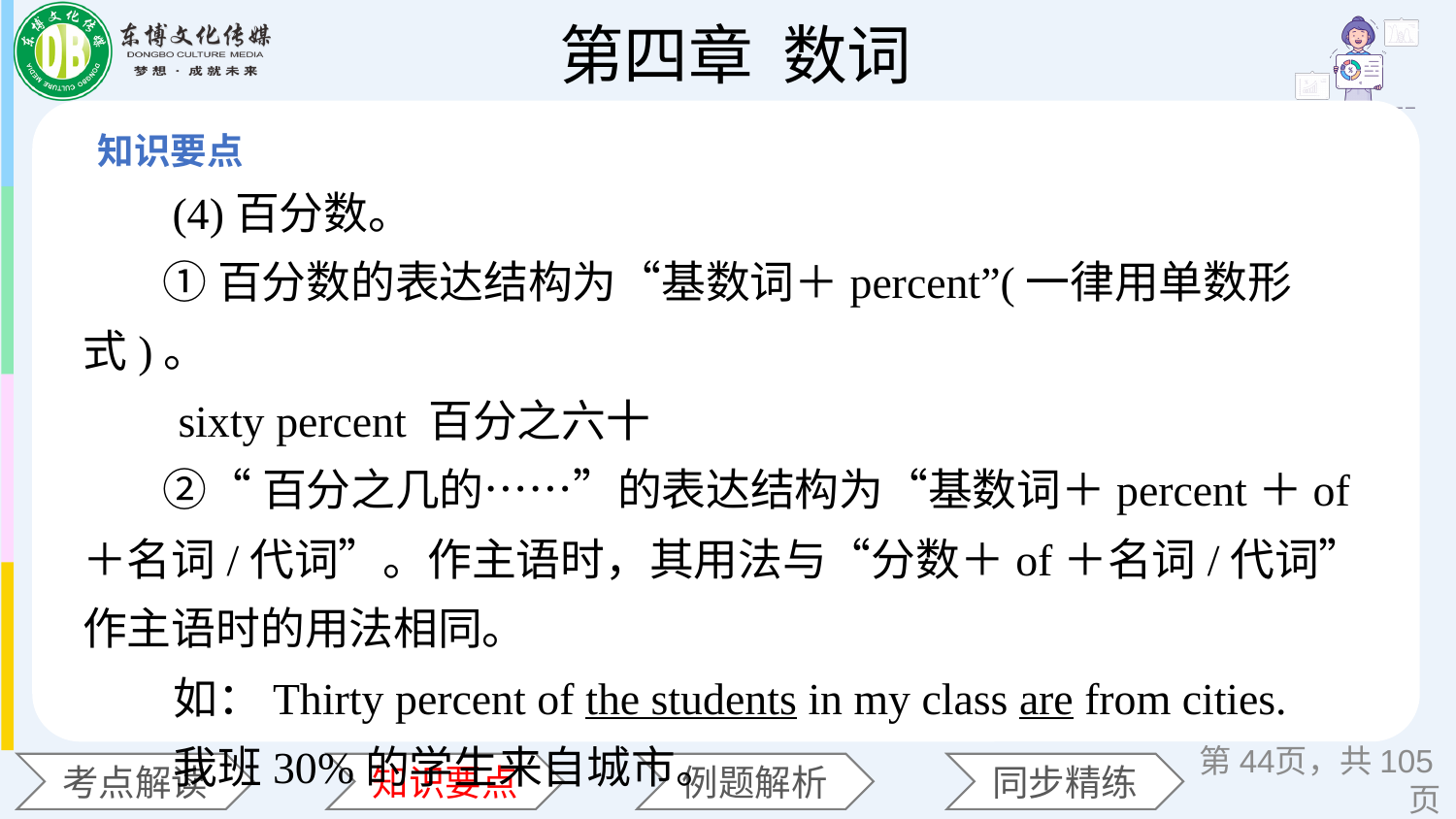

(4)百分数。
        ①百分数的表达结构为“基数词＋percent”(一律用单数形式)。
  sixty percent 百分之六十
        ②“百分之几的……”的表达结构为“基数词＋percent＋of＋名词/代词”。作主语时，其用法与“分数＋of＋名词/代词”作主语时的用法相同。
        如：Thirty percent of the students in my class are from cities.
        我班30%的学生来自城市。
第44页，共105页